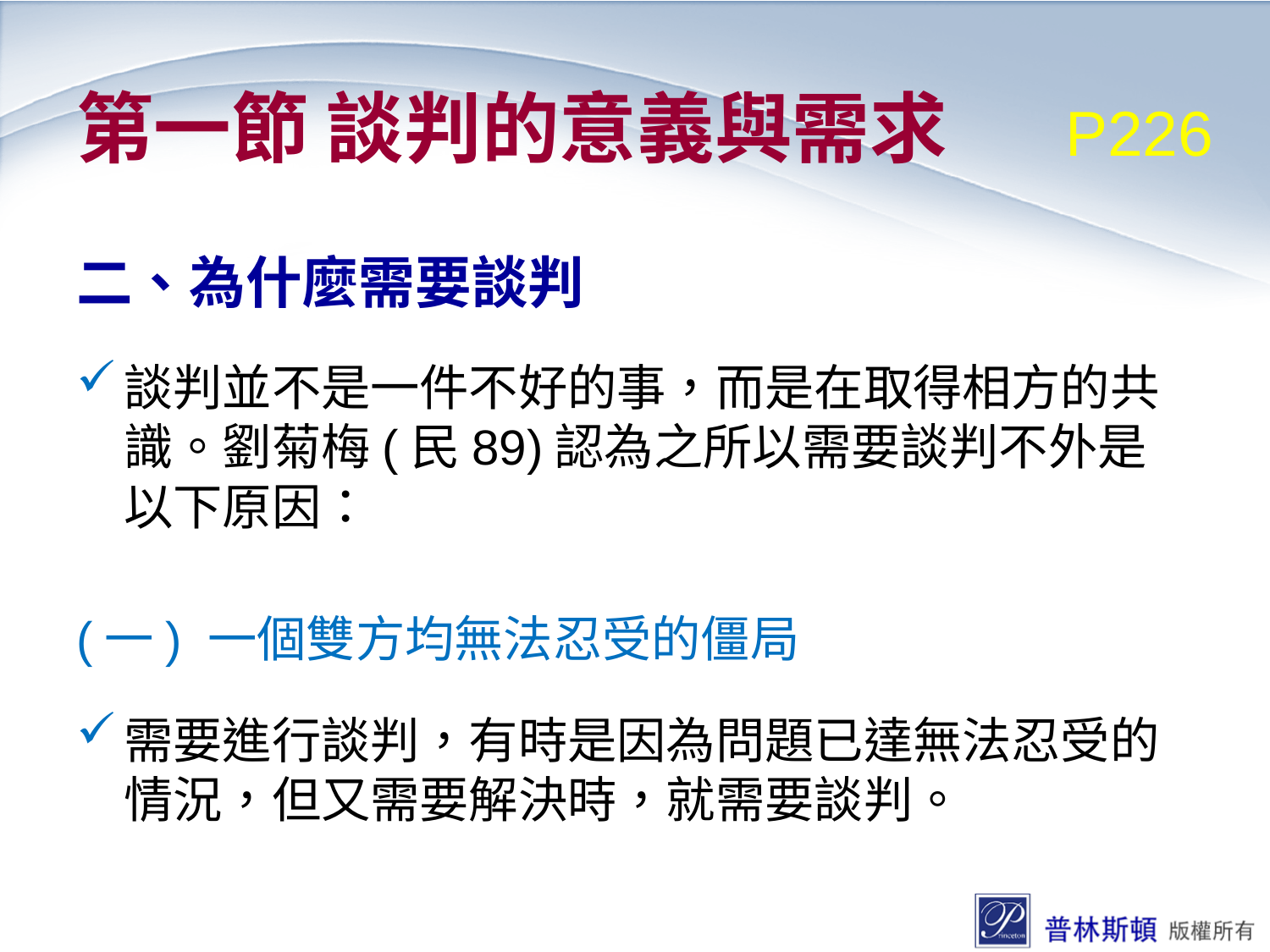

# 第一節 談判的意義與需求
P226
二、為什麼需要談判
談判並不是一件不好的事，而是在取得相方的共識。劉菊梅(民89)認為之所以需要談判不外是以下原因：
(一) 一個雙方均無法忍受的僵局
需要進行談判，有時是因為問題已達無法忍受的情況，但又需要解決時，就需要談判。